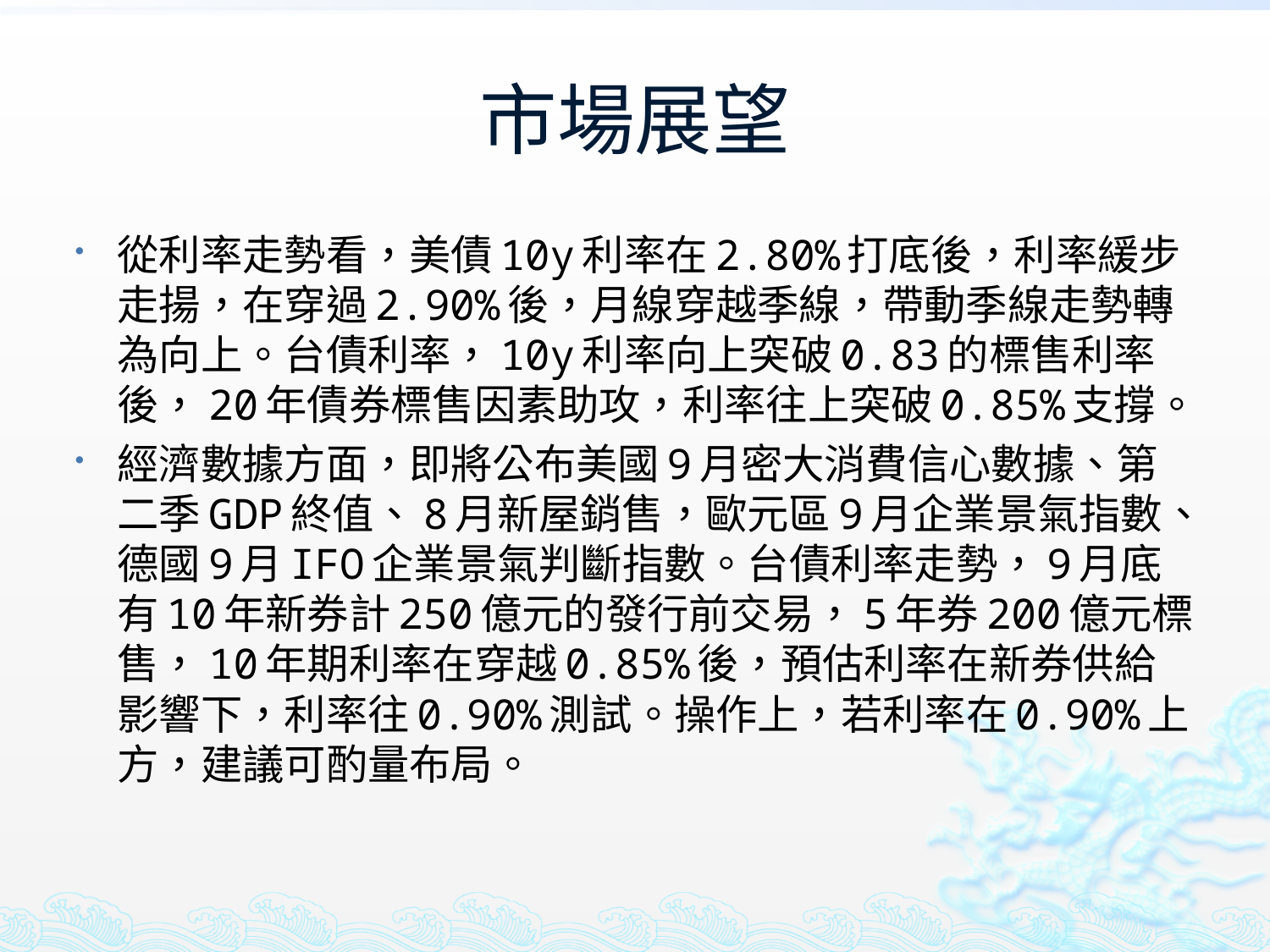

# 市場展望
從利率走勢看，美債10y利率在2.80%打底後，利率緩步走揚，在穿過2.90%後，月線穿越季線，帶動季線走勢轉為向上。台債利率，10y利率向上突破0.83的標售利率後，20年債券標售因素助攻，利率往上突破0.85%支撐。
經濟數據方面，即將公布美國9月密大消費信心數據、第二季GDP終值、8月新屋銷售，歐元區9月企業景氣指數、德國9月IFO企業景氣判斷指數。台債利率走勢，9月底有10年新券計250億元的發行前交易，5年券200億元標售，10年期利率在穿越0.85%後，預估利率在新券供給影響下，利率往0.90%測試。操作上，若利率在0.90%上方，建議可酌量布局。